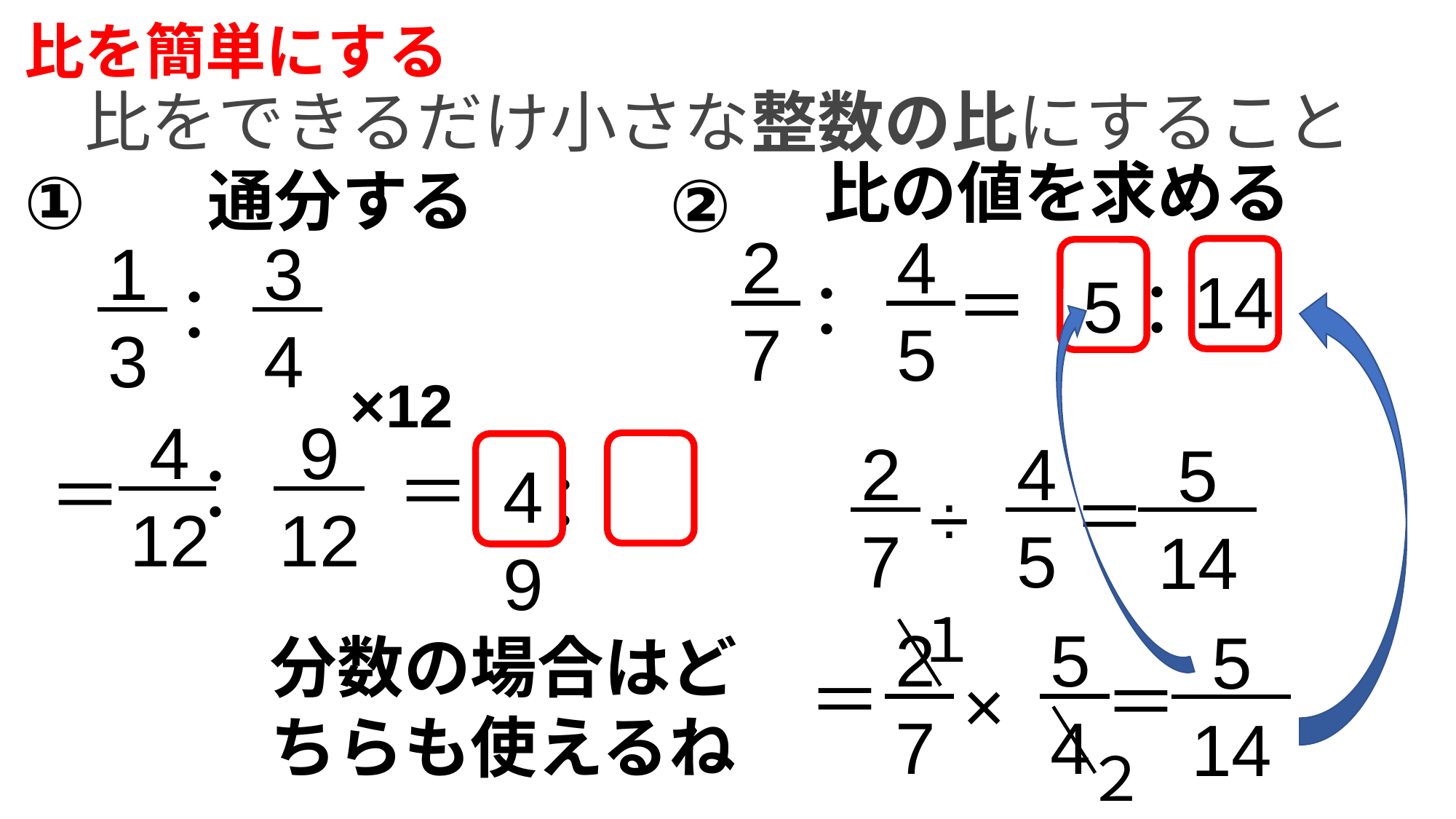

比を簡単にする
比をできるだけ小さな整数の比にすること
比の値を求める
①
通分する
②
27
45
＝
：
13
34
：

14
 5
：

×12
 4
12
 9
12

：
＝
＝
4　9
：
27
45
 5
14
＝
１
27
54
 5
14
＝
＝
×
÷
２
分数の場合はどちらも使えるね